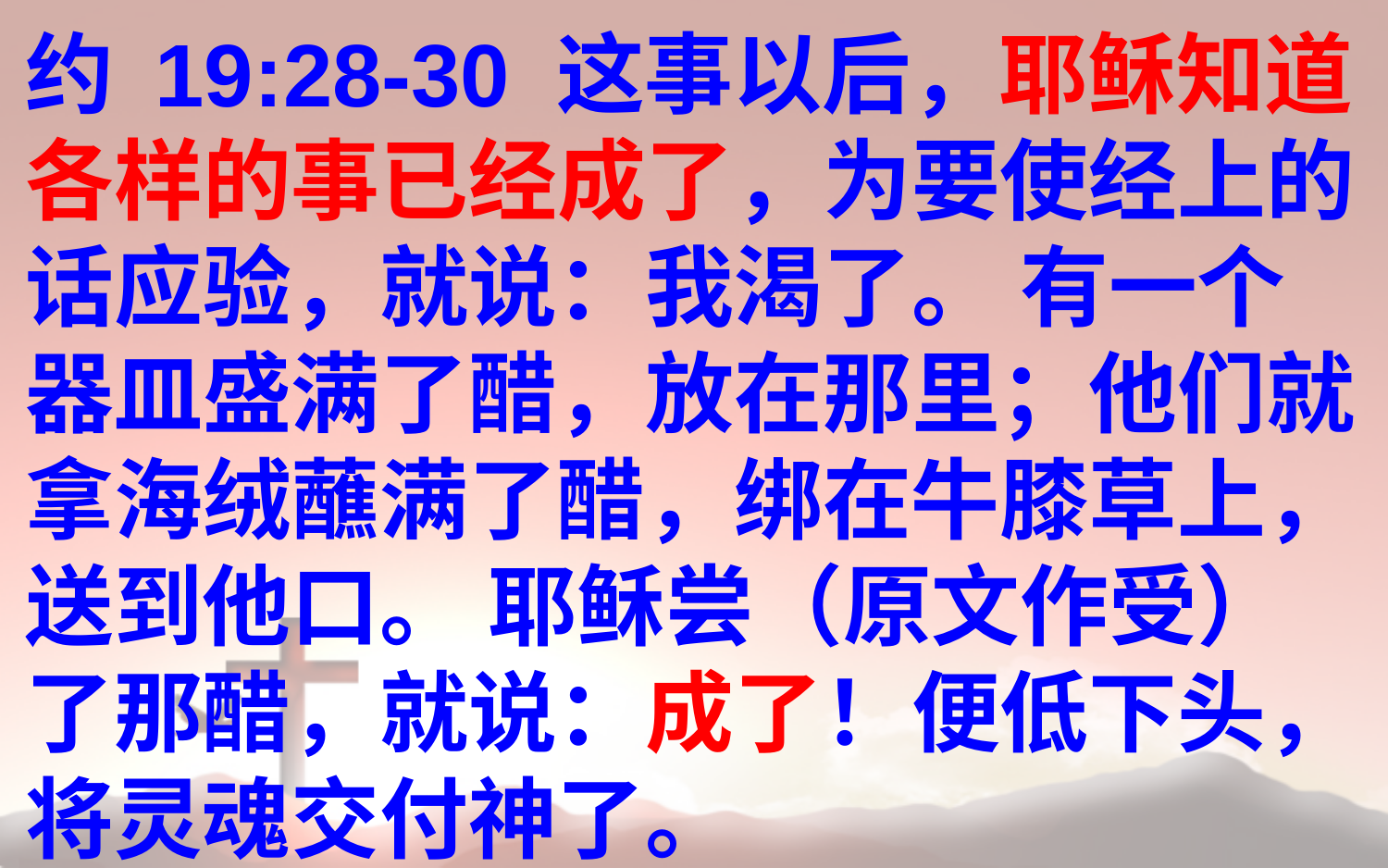

约 19:28-30 这事以后，耶稣知道各样的事已经成了，为要使经上的话应验，就说：我渴了。 有一个器皿盛满了醋，放在那里；他们就拿海绒蘸满了醋，绑在牛膝草上，送到他口。 耶稣尝（原文作受）了那醋，就说：成了！便低下头，将灵魂交付神了。